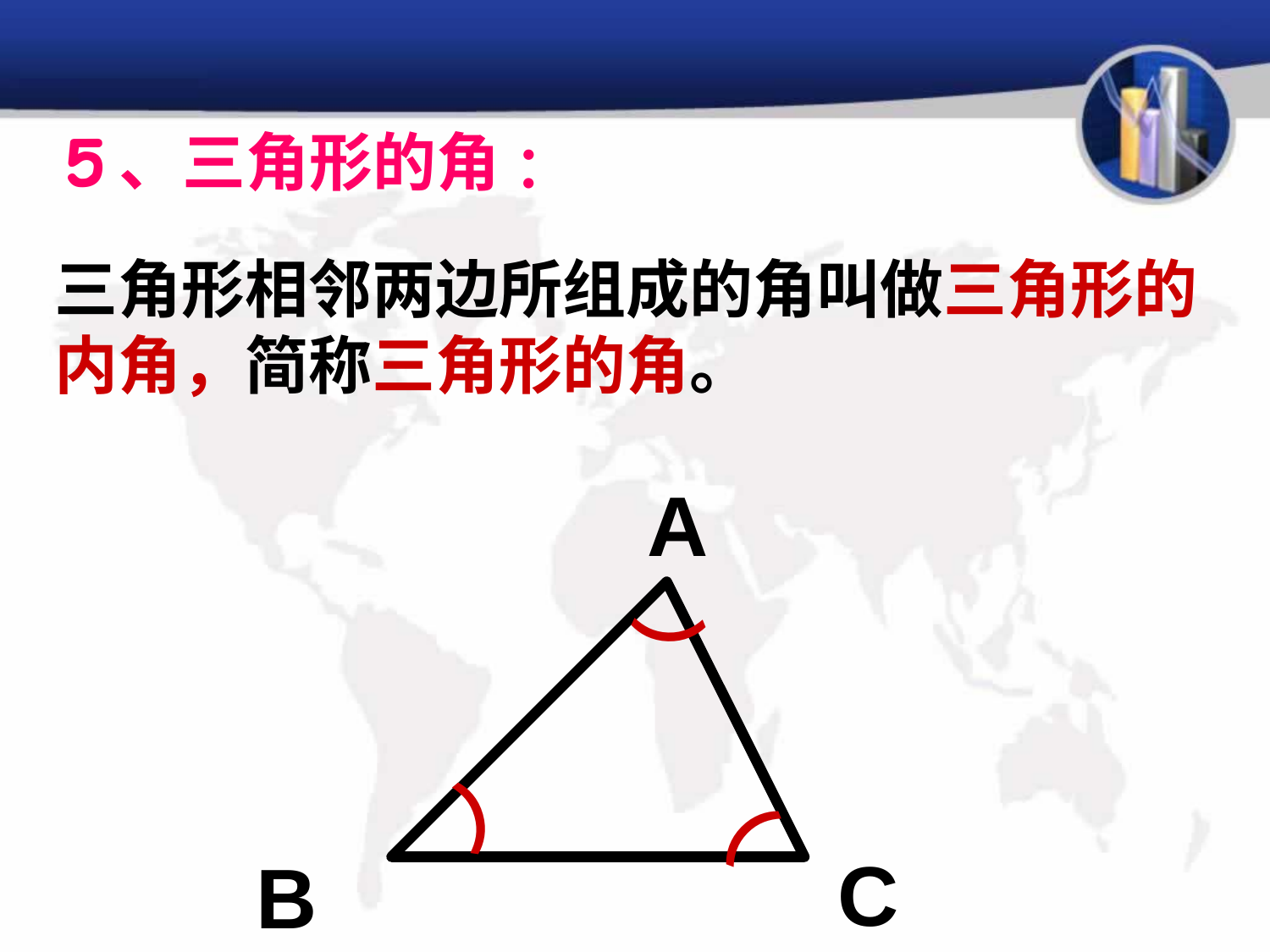

5、三角形的角:
三角形相邻两边所组成的角叫做三角形的内角，简称三角形的角。
A

C
B
）
）
）